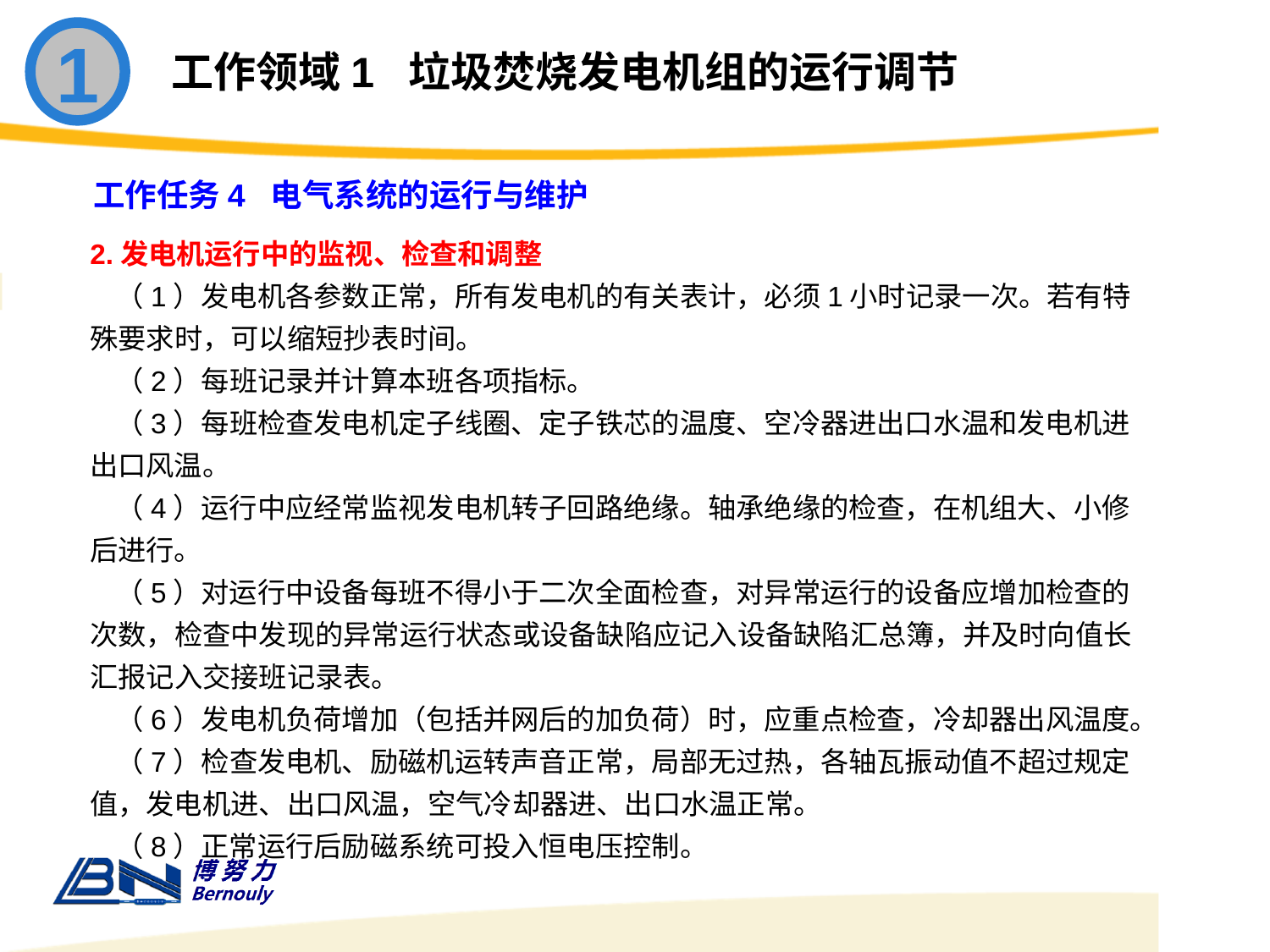

1
工作领域1  垃圾焚烧发电机组的运行调节
工作任务4  电气系统的运行与维护
2.发电机运行中的监视、检查和调整
   （1）发电机各参数正常，所有发电机的有关表计，必须1小时记录一次。若有特殊要求时，可以缩短抄表时间。
   （2）每班记录并计算本班各项指标。
   （3）每班检查发电机定子线圈、定子铁芯的温度、空冷器进出口水温和发电机进出口风温。
   （4）运行中应经常监视发电机转子回路绝缘。轴承绝缘的检查，在机组大、小修后进行。
   （5）对运行中设备每班不得小于二次全面检查，对异常运行的设备应增加检查的次数，检查中发现的异常运行状态或设备缺陷应记入设备缺陷汇总簿，并及时向值长汇报记入交接班记录表。
   （6）发电机负荷增加（包括并网后的加负荷）时，应重点检查，冷却器出风温度。
   （7）检查发电机、励磁机运转声音正常，局部无过热，各轴瓦振动值不超过规定值，发电机进、出口风温，空气冷却器进、出口水温正常。
   （8）正常运行后励磁系统可投入恒电压控制。